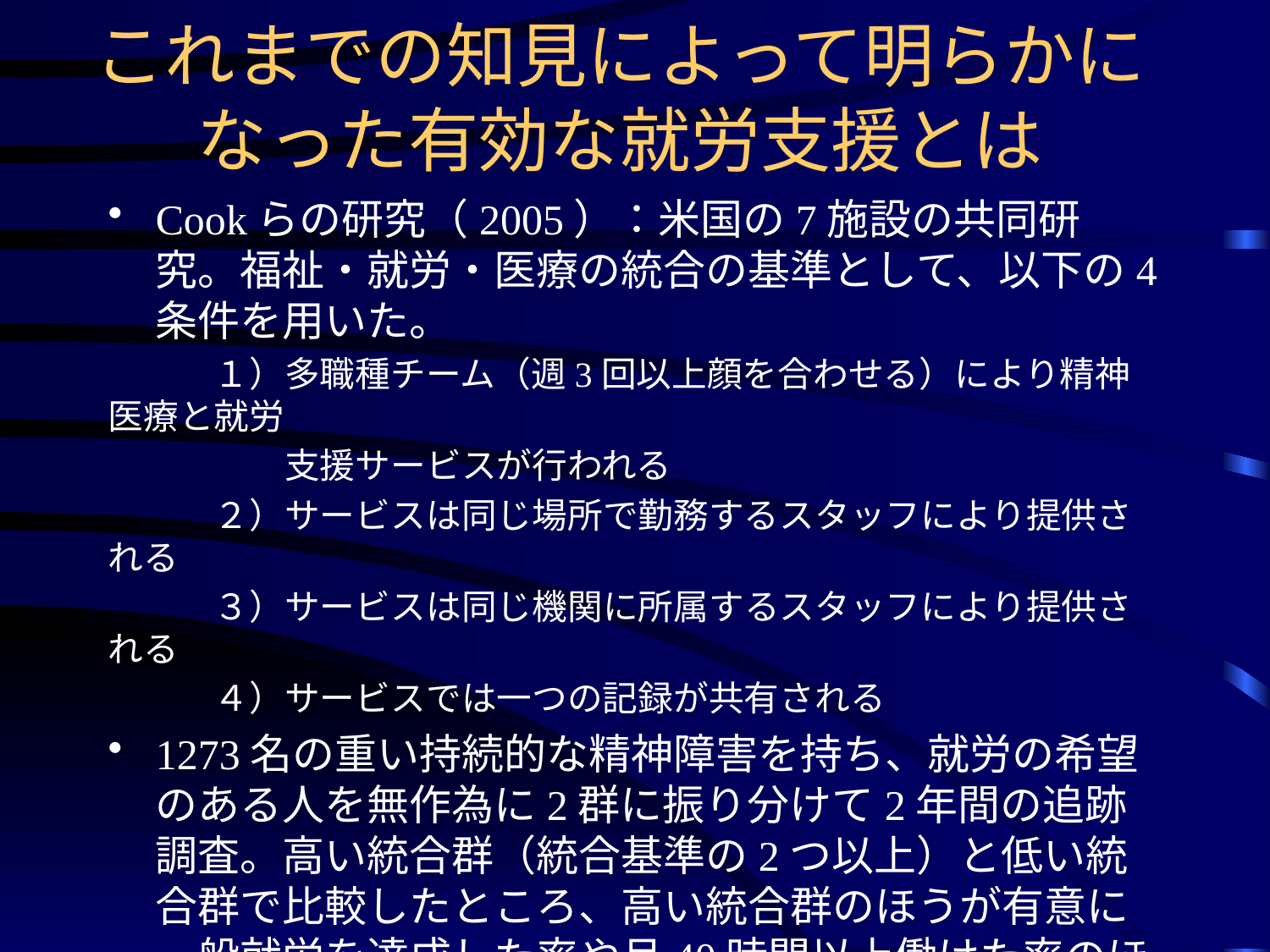

# これまでの知見によって明らかになった有効な就労支援とは
Cookらの研究（2005）：米国の7施設の共同研究。福祉・就労・医療の統合の基準として、以下の4条件を用いた。
　　　１）多職種チーム（週3回以上顔を合わせる）により精神医療と就労
　　　　　支援サービスが行われる
　　　２）サービスは同じ場所で勤務するスタッフにより提供される
　　　３）サービスは同じ機関に所属するスタッフにより提供される
　　　４）サービスでは一つの記録が共有される
1273名の重い持続的な精神障害を持ち、就労の希望のある人を無作為に2群に振り分けて2年間の追跡調査。高い統合群（統合基準の2つ以上）と低い統合群で比較したところ、高い統合群のほうが有意に一般就労を達成した率や月40時間以上働けた率のほうが高かった（達成率58%対21%、40時間以上率　53%対31%）。